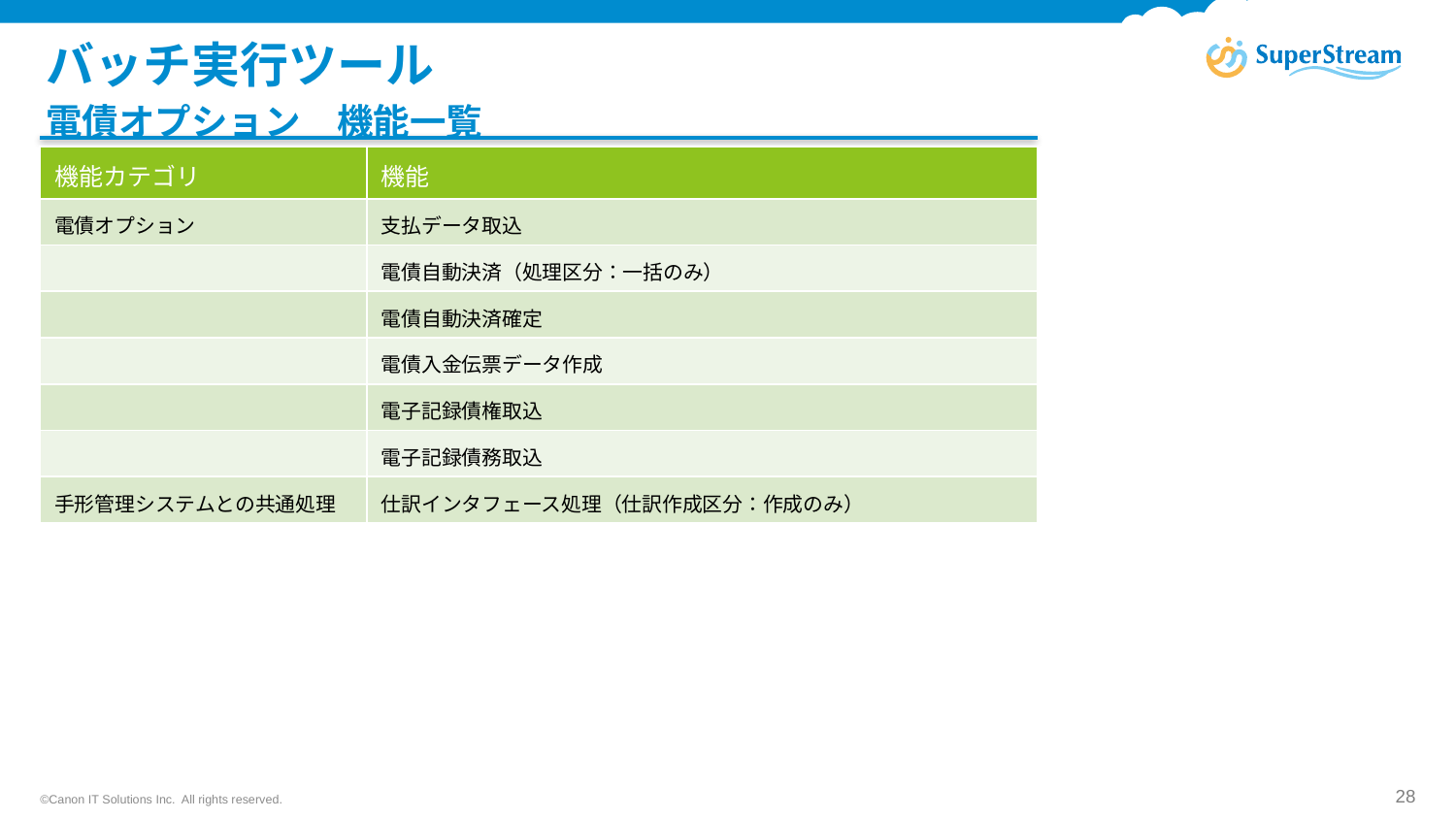

# バッチ実行ツール
電債オプション　機能一覧

| 機能カテゴリ | 機能 |
| --- | --- |
| 電債オプション | 支払データ取込 |
|  | 電債自動決済（処理区分：一括のみ） |
|  | 電債自動決済確定 |
|  | 電債入金伝票データ作成 |
|  | 電子記録債権取込 |
|  | 電子記録債務取込 |
| 手形管理システムとの共通処理 | 仕訳インタフェース処理（仕訳作成区分：作成のみ） |
©Canon IT Solutions Inc.  All rights reserved.
28